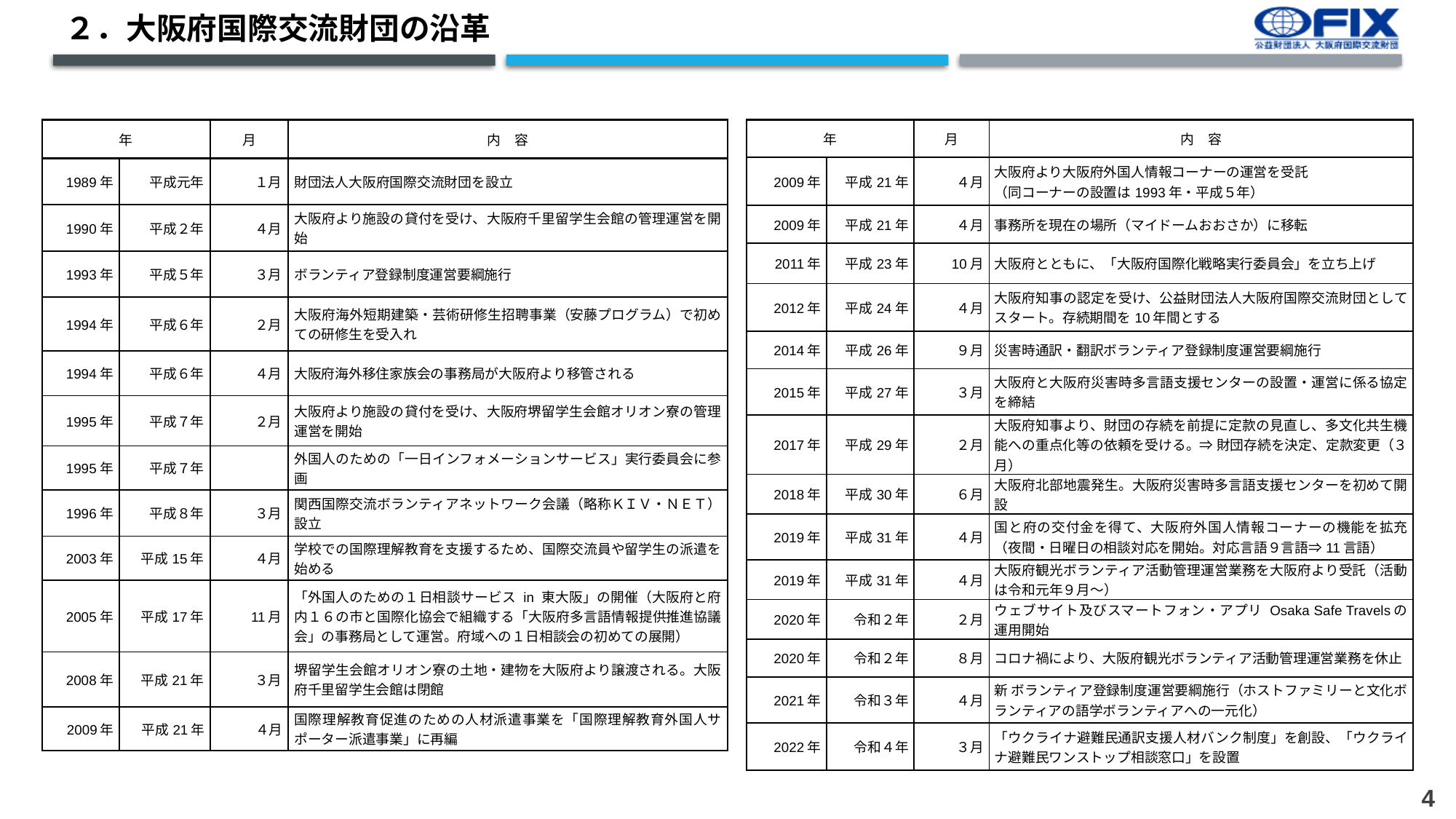

# ２．大阪府国際交流財団の沿革
| 年 |  | 月 | 内　容 |
| --- | --- | --- | --- |
| 1989年 | 平成元年 | １月 | 財団法人大阪府国際交流財団を設立 |
| 1990年 | 平成２年 | ４月 | 大阪府より施設の貸付を受け、大阪府千里留学生会館の管理運営を開始 |
| 1993年 | 平成５年 | ３月 | ボランティア登録制度運営要綱施行 |
| 1994年 | 平成６年 | ２月 | 大阪府海外短期建築・芸術研修生招聘事業（安藤プログラム）で初めての研修生を受入れ |
| 1994年 | 平成６年 | ４月 | 大阪府海外移住家族会の事務局が大阪府より移管される |
| 1995年 | 平成７年 | ２月 | 大阪府より施設の貸付を受け、大阪府堺留学生会館オリオン寮の管理運営を開始 |
| 1995年 | 平成７年 |  | 外国人のための「一日インフォメーションサービス」実行委員会に参画 |
| 1996年 | 平成８年 | ３月 | 関西国際交流ボランティアネットワーク会議（略称ＫＩＶ・ＮＥＴ）設立 |
| 2003年 | 平成15年 | ４月 | 学校での国際理解教育を支援するため、国際交流員や留学生の派遣を始める |
| 2005年 | 平成17年 | 11月 | 「外国人のための１日相談サービス in 東大阪」の開催（大阪府と府内１６の市と国際化協会で組織する「大阪府多言語情報提供推進協議会」の事務局として運営。府域への１日相談会の初めての展開） |
| 2008年 | 平成21年 | ３月 | 堺留学生会館オリオン寮の土地・建物を大阪府より譲渡される。大阪府千里留学生会館は閉館 |
| 2009年 | 平成21年 | ４月 | 国際理解教育促進のための人材派遣事業を「国際理解教育外国人サポーター派遣事業」に再編 |
| 年 |  | 月 | 内　容 |
| --- | --- | --- | --- |
| 2009年 | 平成21年 | ４月 | 大阪府より大阪府外国人情報コーナーの運営を受託 （同コーナーの設置は1993年・平成５年） |
| 2009年 | 平成21年 | ４月 | 事務所を現在の場所（マイドームおおさか）に移転 |
| 2011年 | 平成23年 | 10月 | 大阪府とともに、「大阪府国際化戦略実行委員会」を立ち上げ |
| 2012年 | 平成24年 | ４月 | 大阪府知事の認定を受け、公益財団法人大阪府国際交流財団としてスタート。存続期間を10年間とする |
| 2014年 | 平成26年 | ９月 | 災害時通訳・翻訳ボランティア登録制度運営要綱施行 |
| 2015年 | 平成27年 | ３月 | 大阪府と大阪府災害時多言語支援センターの設置・運営に係る協定を締結 |
| 2017年 | 平成29年 | ２月 | 大阪府知事より、財団の存続を前提に定款の見直し、多文化共生機能への重点化等の依頼を受ける。⇒ 財団存続を決定、定款変更（３月） |
| 2018年 | 平成30年 | ６月 | 大阪府北部地震発生。大阪府災害時多言語支援センターを初めて開設 |
| 2019年 | 平成31年 | ４月 | 国と府の交付金を得て、大阪府外国人情報コーナーの機能を拡充（夜間・日曜日の相談対応を開始。対応言語９言語⇒11言語） |
| 2019年 | 平成31年 | ４月 | 大阪府観光ボランティア活動管理運営業務を大阪府より受託（活動は令和元年９月～） |
| 2020年 | 令和２年 | ２月 | ウェブサイト及びスマートフォン・アプリ Osaka Safe Travelsの運用開始 |
| 2020年 | 令和２年 | ８月 | コロナ禍により、大阪府観光ボランティア活動管理運営業務を休止 |
| 2021年 | 令和３年 | ４月 | 新 ボランティア登録制度運営要綱施行（ホストファミリーと文化ボランティアの語学ボランティアへの一元化） |
| 2022年 | 令和４年 | ３月 | 「ウクライナ避難民通訳支援人材バンク制度」を創設、「ウクライナ避難民ワンストップ相談窓口」を設置 |
4